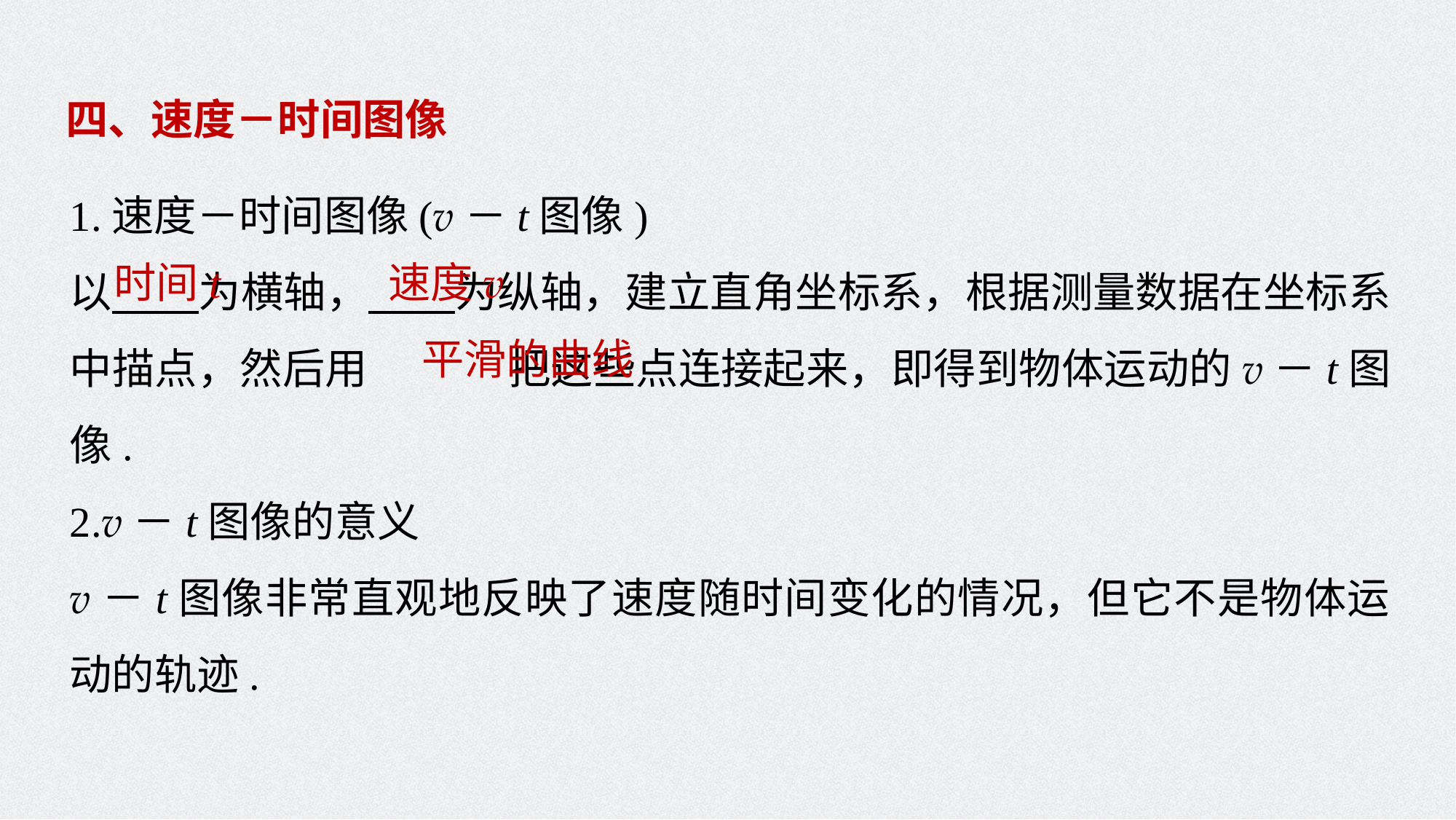

四、速度－时间图像
1.速度－时间图像(v－t图像)
以         为横轴，         为纵轴，建立直角坐标系，根据测量数据在坐标系中描点，然后用		把这些点连接起来，即得到物体运动的v－t图像.
2.v－t图像的意义
v－t图像非常直观地反映了速度随时间变化的情况，但它不是物体运动的轨迹.
时间t
速度v
平滑的曲线